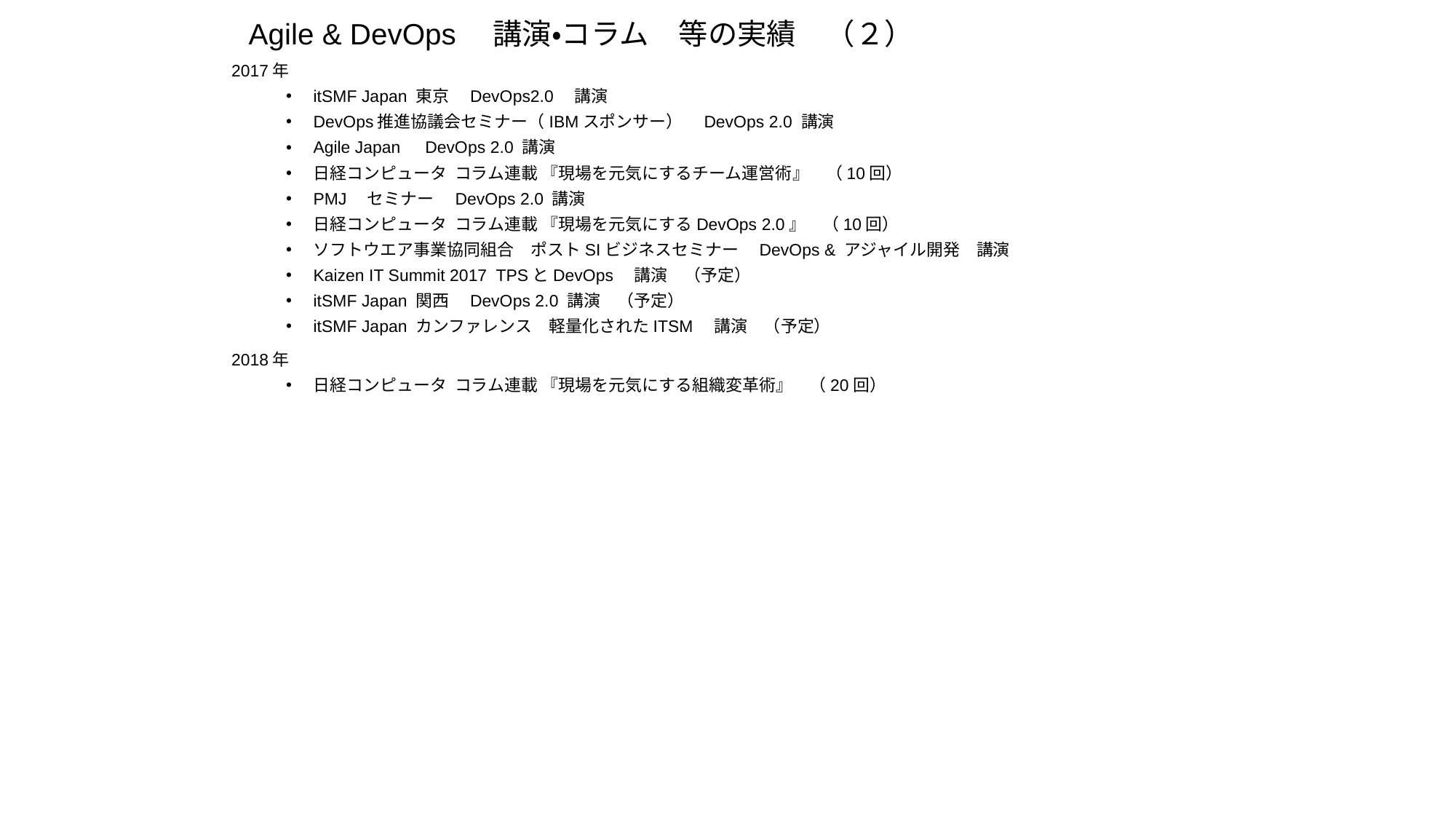

# Agile & DevOps　講演・コラム　等の実績　（２）
2017年
itSMF Japan 東京　DevOps2.0　講演
DevOps推進協議会セミナー（IBMスポンサー）　DevOps 2.0 講演
Agile Japan　DevOps 2.0 講演
日経コンピュータ  コラム連載 『現場を元気にするチーム運営術』　（10回）
PMJ　セミナー　DevOps 2.0 講演
日経コンピュータ  コラム連載 『現場を元気にするDevOps 2.0』　（10回）
ソフトウエア事業協同組合　ポストSIビジネスセミナー　DevOps & アジャイル開発　講演
Kaizen IT Summit 2017  TPSとDevOps　講演　（予定）
itSMF Japan 関西　DevOps 2.0 講演　（予定）
itSMF Japan カンファレンス　軽量化されたITSM　講演　（予定）
2018年
日経コンピュータ  コラム連載 『現場を元気にする組織変革術』　（20回）